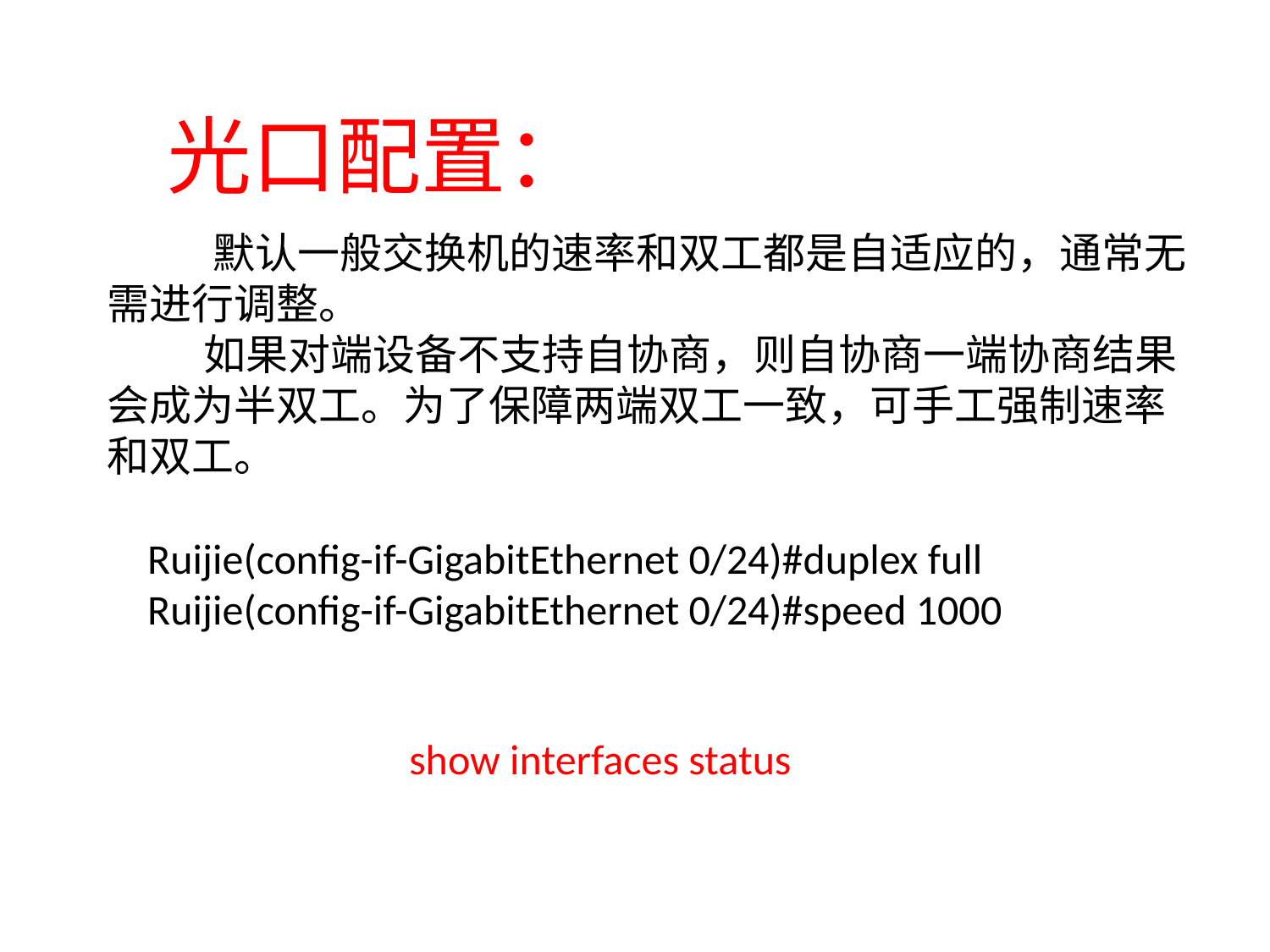

光口配置：
          默认一般交换机的速率和双工都是自适应的，通常无需进行调整。
         如果对端设备不支持自协商，则自协商一端协商结果会成为半双工。为了保障两端双工一致，可手工强制速率和双工。
Ruijie(config-if-GigabitEthernet 0/24)#duplex full
Ruijie(config-if-GigabitEthernet 0/24)#speed 1000
show interfaces status